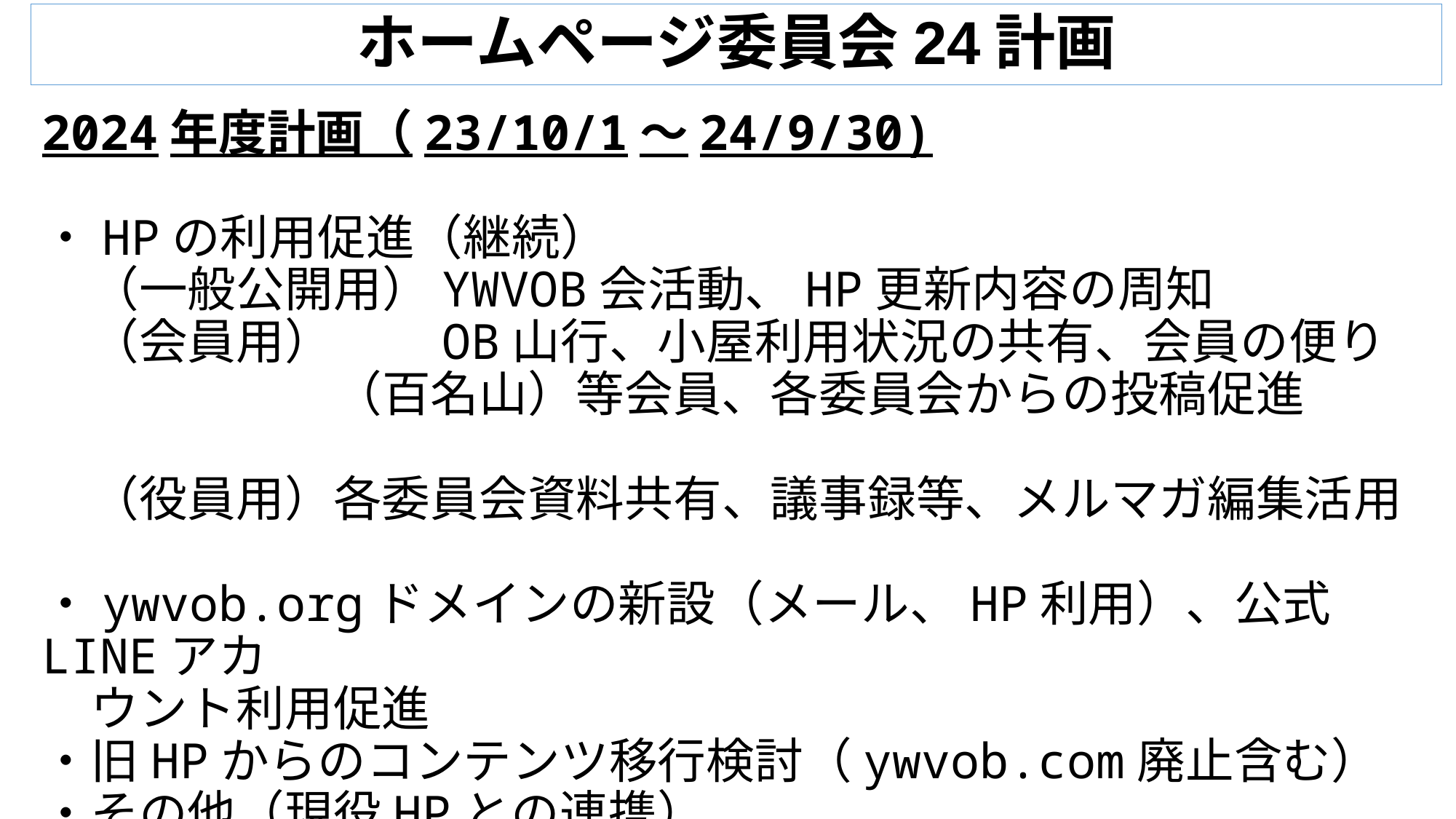

# ホームページ委員会24計画
2024年度計画（23/10/1～24/9/30)

・HPの利用促進（継続）
　（一般公開用）YWVOB会活動、HP更新内容の周知
　（会員用）　　OB山行、小屋利用状況の共有、会員の便り
　　　　　　（百名山）等会員、各委員会からの投稿促進
　（役員用）各委員会資料共有、議事録等、メルマガ編集活用

・ywvob.orgドメインの新設（メール、HP利用）、公式LINEアカ
　ウント利用促進
・旧HPからのコンテンツ移行検討（ywvob.com廃止含む）
・その他（現役HPとの連携）